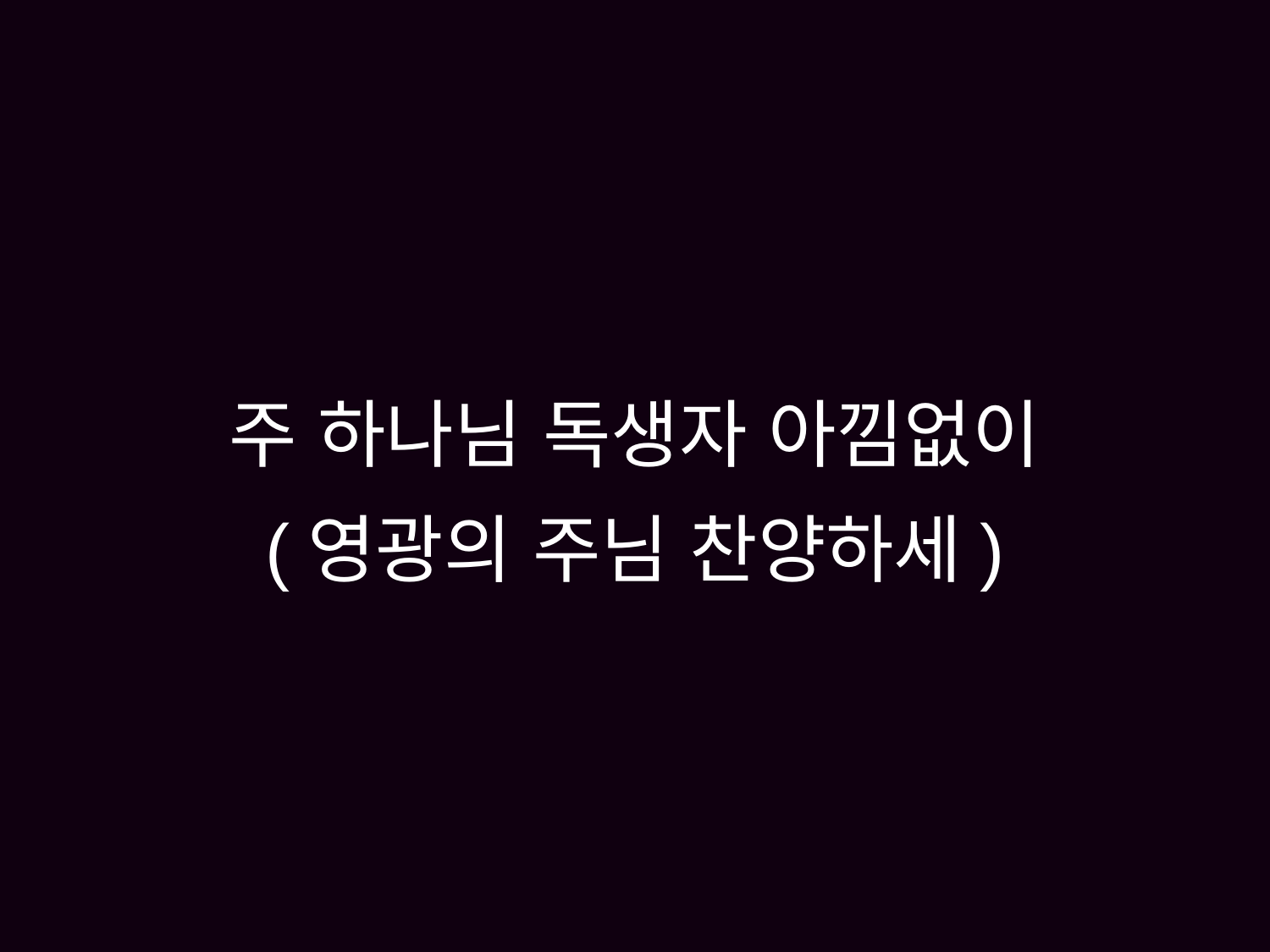

# 주 하나님 독생자 아낌없이 (영광의 주님 찬양하세)